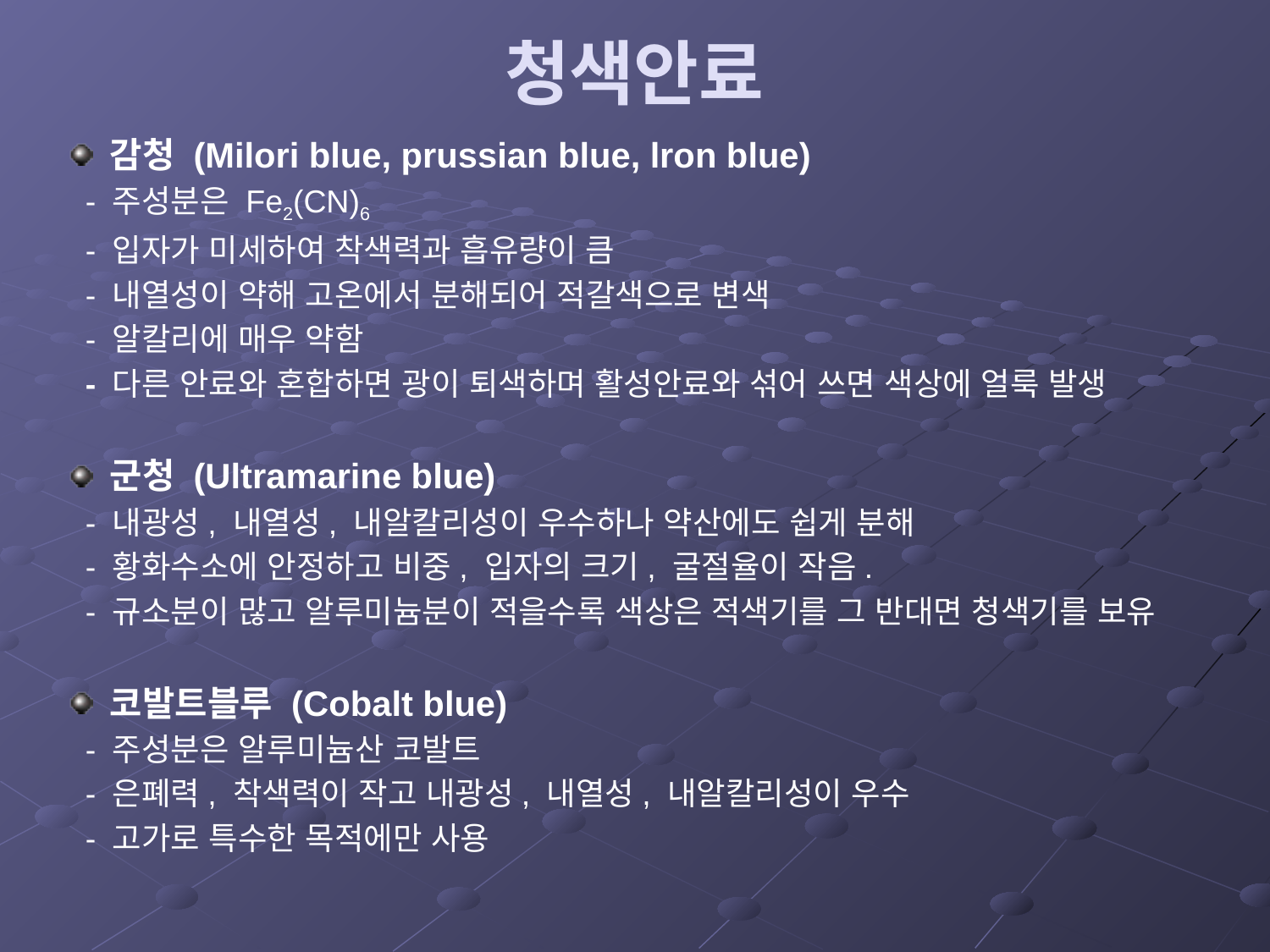

# 청색안료
감청 (Milori blue, prussian blue, lron blue)
  - 주성분은 Fe2(CN)6
  - 입자가 미세하여 착색력과 흡유량이 큼
  - 내열성이 약해 고온에서 분해되어 적갈색으로 변색
  - 알칼리에 매우 약함
  - 다른 안료와 혼합하면 광이 퇴색하며 활성안료와 섞어 쓰면 색상에 얼룩 발생

군청 (Ultramarine blue)
  - 내광성, 내열성, 내알칼리성이 우수하나 약산에도 쉽게 분해
  - 황화수소에 안정하고 비중, 입자의 크기, 굴절율이 작음.
  - 규소분이 많고 알루미늄분이 적을수록 색상은 적색기를 그 반대면 청색기를 보유

코발트블루 (Cobalt blue)
  - 주성분은 알루미늄산 코발트
  - 은폐력, 착색력이 작고 내광성, 내열성, 내알칼리성이 우수
  - 고가로 특수한 목적에만 사용